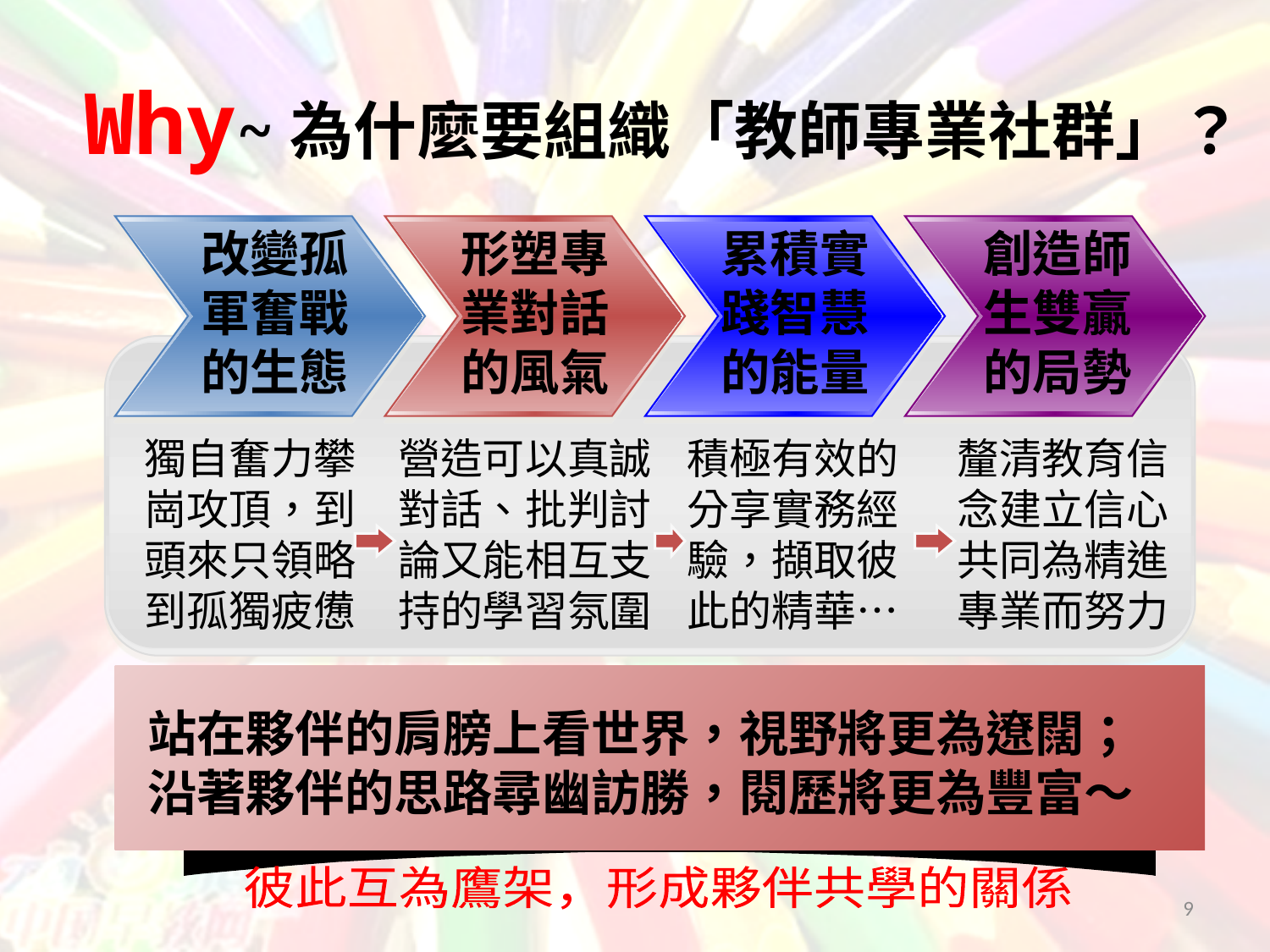

# Why~為什麼要組織「教師專業社群」？

改變孤軍奮戰的生態

形塑專業對話的風氣

累積實踐智慧的能量

創造師生雙贏的局勢

獨自奮力攀崗攻頂，到頭來只領略到孤獨疲憊
營造可以真誠對話、批判討論又能相互支持的學習氛圍
積極有效的分享實務經驗，擷取彼此的精華…
釐清教育信念建立信心共同為精進專業而努力

站在夥伴的肩膀上看世界，視野將更為遼闊；
沿著夥伴的思路尋幽訪勝，閱歷將更為豐富～
彼此互為鷹架，形成夥伴共學的關係
9